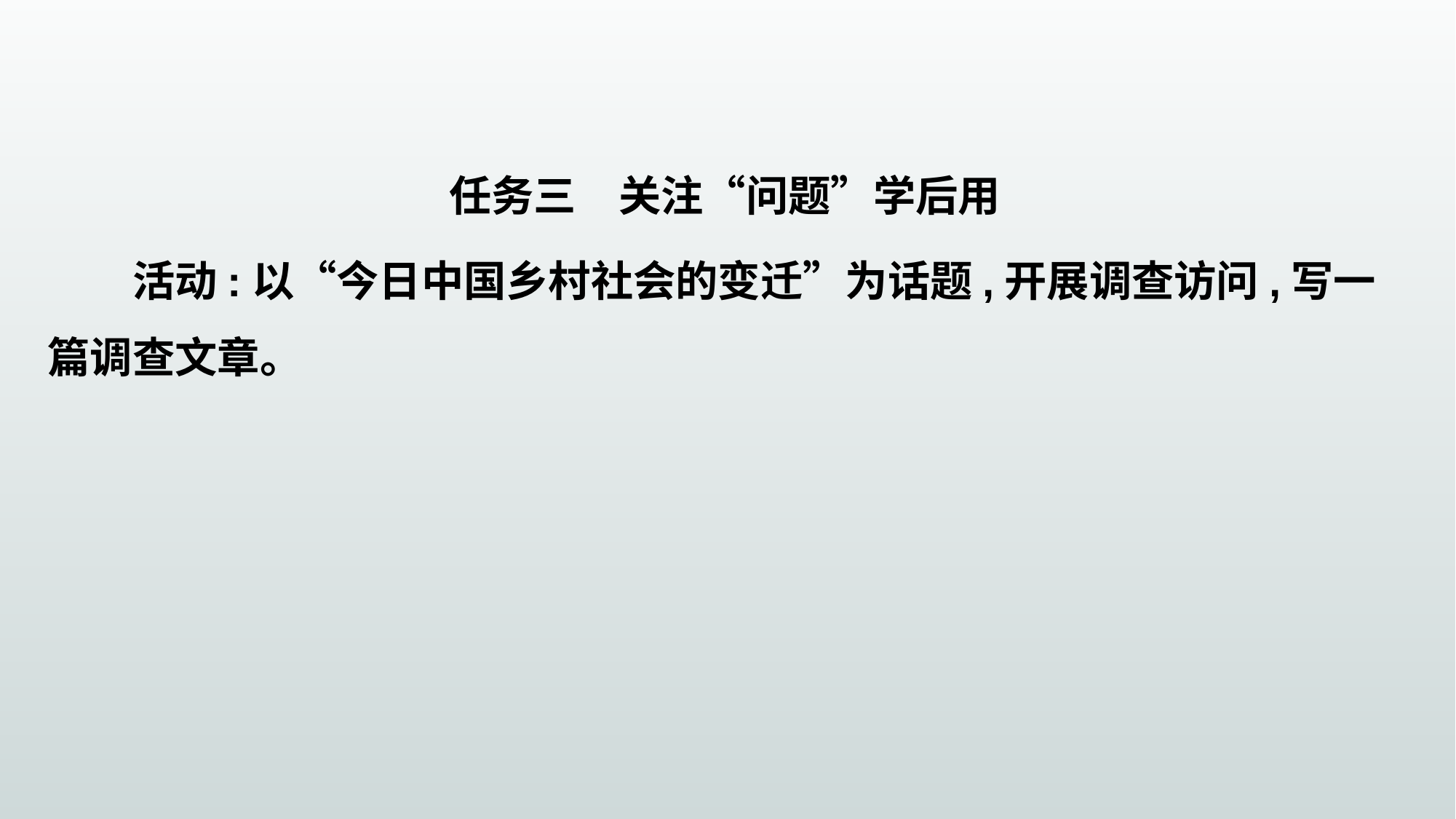

任务三　关注“问题”学后用
　　活动:以“今日中国乡村社会的变迁”为话题,开展调查访问,写一篇调查文章。